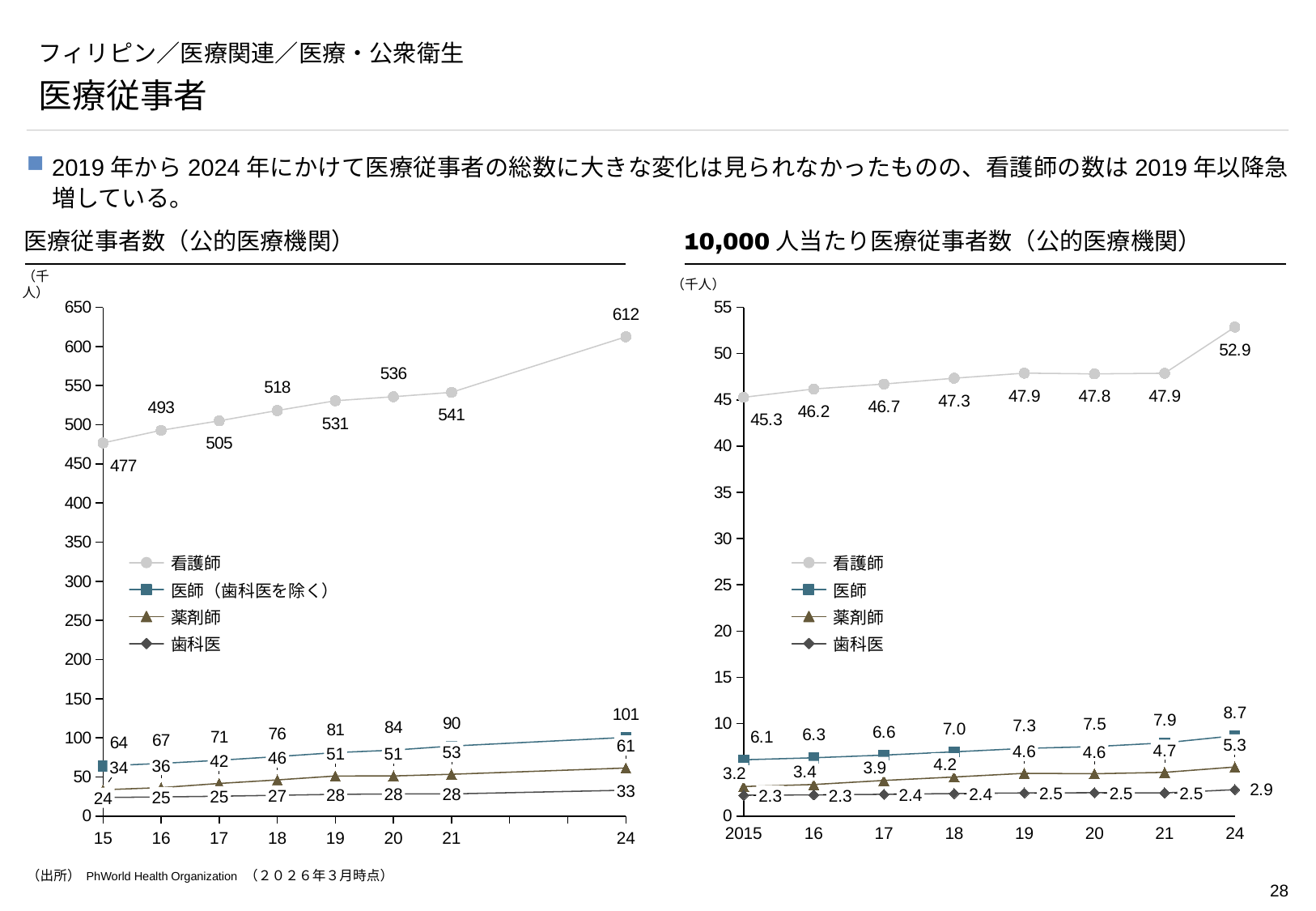

# フィリピン／医療関連／医療・公衆衛生
医療従事者
2019年から2024年にかけて医療従事者の総数に大きな変化は見られなかったものの、看護師の数は2019年以降急増している。
医療従事者数（公的医療機関）
10,000人当たり医療従事者数（公的医療機関）
（千人）
（千人）

### Chart

| Category |  |  |  |  |
|---|---|---|---|---|

### Chart

| Category |  |  |  |  |
|---|---|---|---|---|
看護師
看護師

医師（歯科医を除く）
医師

薬剤師
薬剤師

歯科医
歯科医

5.3
61
4.7
4.6
4.6
53
51
51
46
42
4.2
36
3.9
34
3.4
3.2
33
2.5
2.5
2.5
2.4
28
28
2.4
28
2.3
27
2.3
25
25
24
2015
16
17
18
19
20
21
24
15
16
17
18
19
20
21
24
（出所） PhWorld Health Organization （２０２６年３月時点）